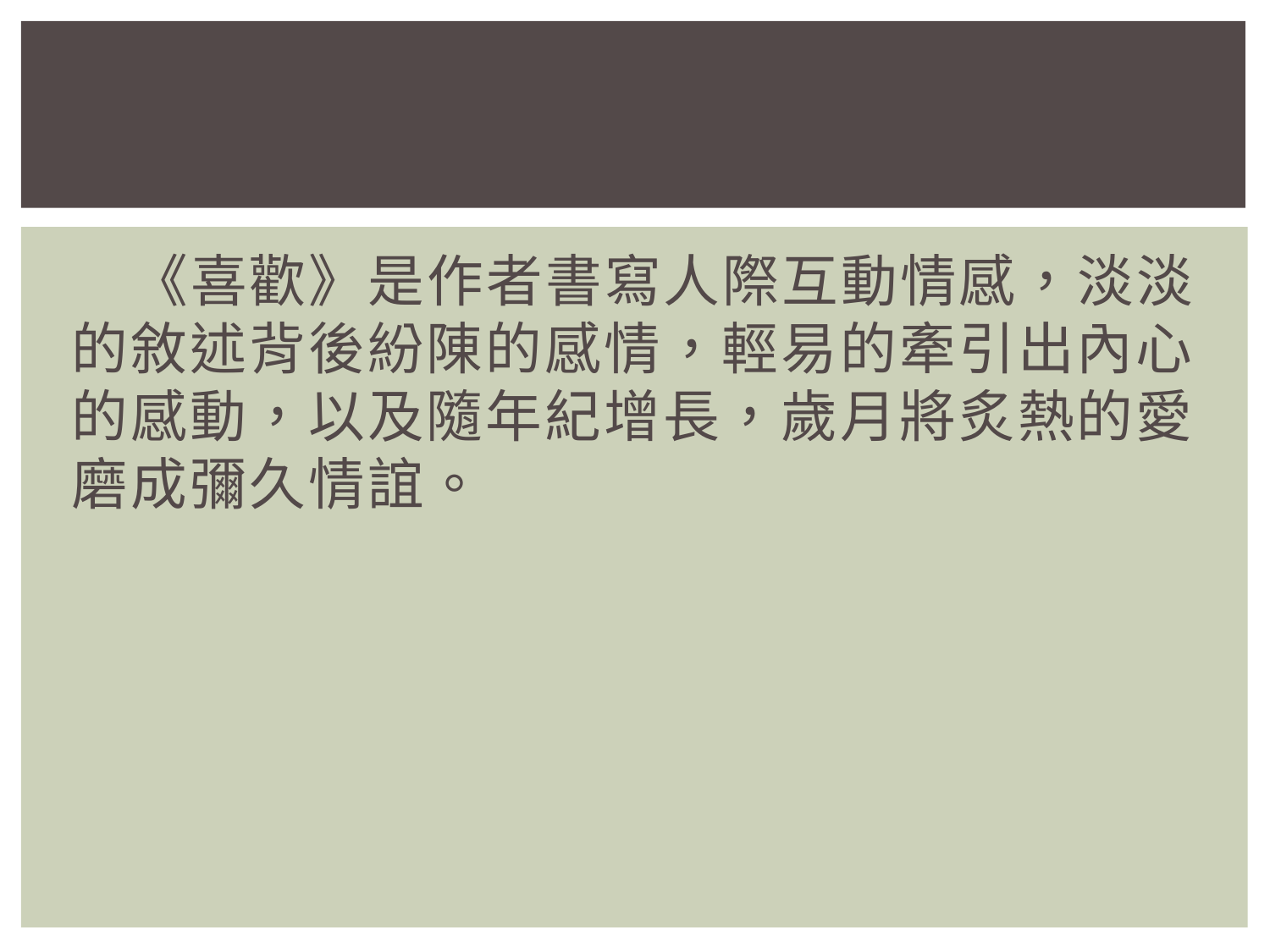

#
   《喜歡》是作者書寫人際互動情感，淡淡的敘述背後紛陳的感情，輕易的牽引出內心的感動，以及隨年紀增長，歲月將炙熱的愛磨成彌久情誼。